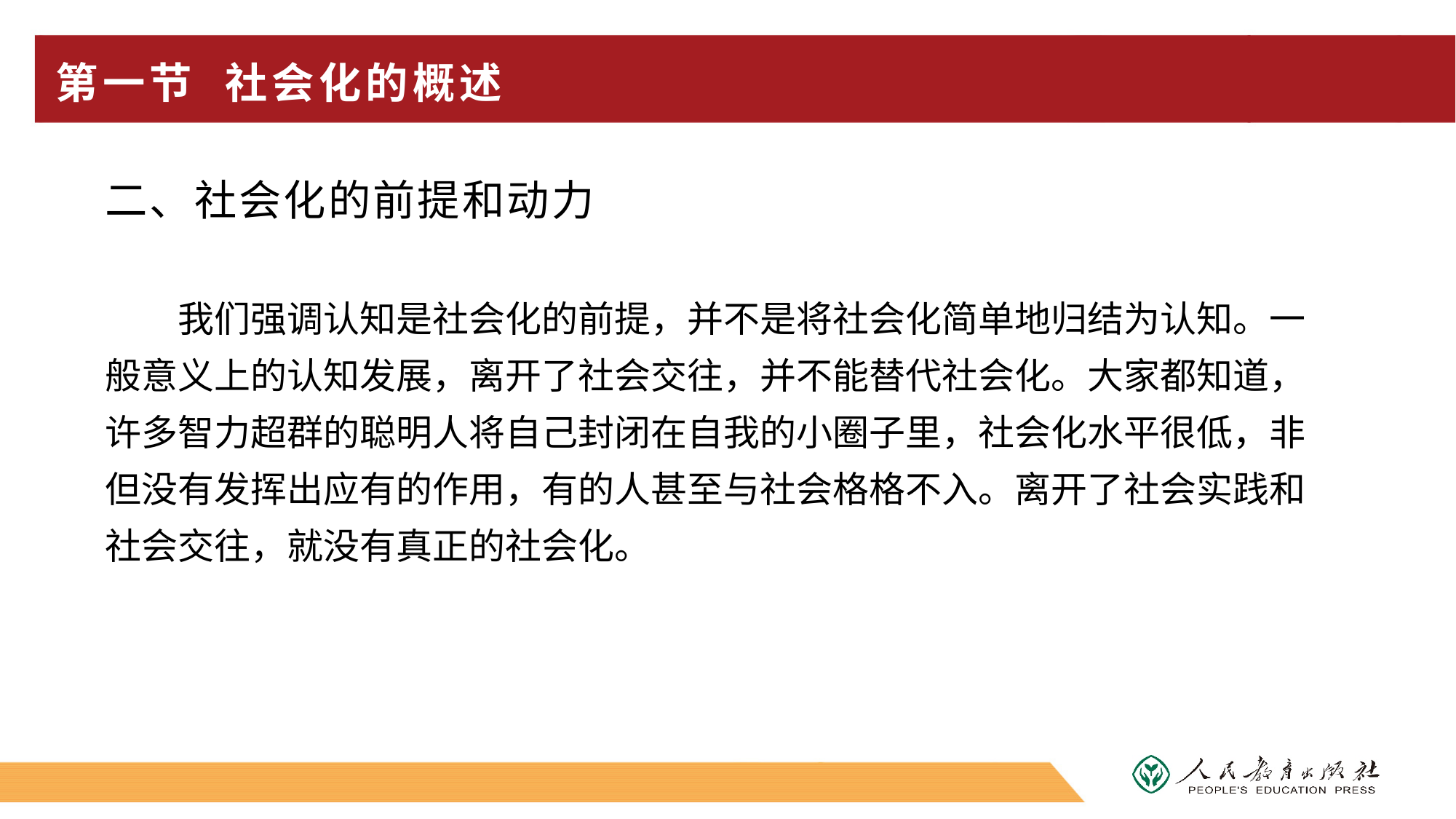

# 第一节  社会化的概述
二、社会化的前提和动力
我们强调认知是社会化的前提，并不是将社会化简单地归结为认知。一般意义上的认知发展，离开了社会交往，并不能替代社会化。大家都知道，许多智力超群的聪明人将自己封闭在自我的小圈子里，社会化水平很低，非但没有发挥出应有的作用，有的人甚至与社会格格不入。离开了社会实践和社会交往，就没有真正的社会化。